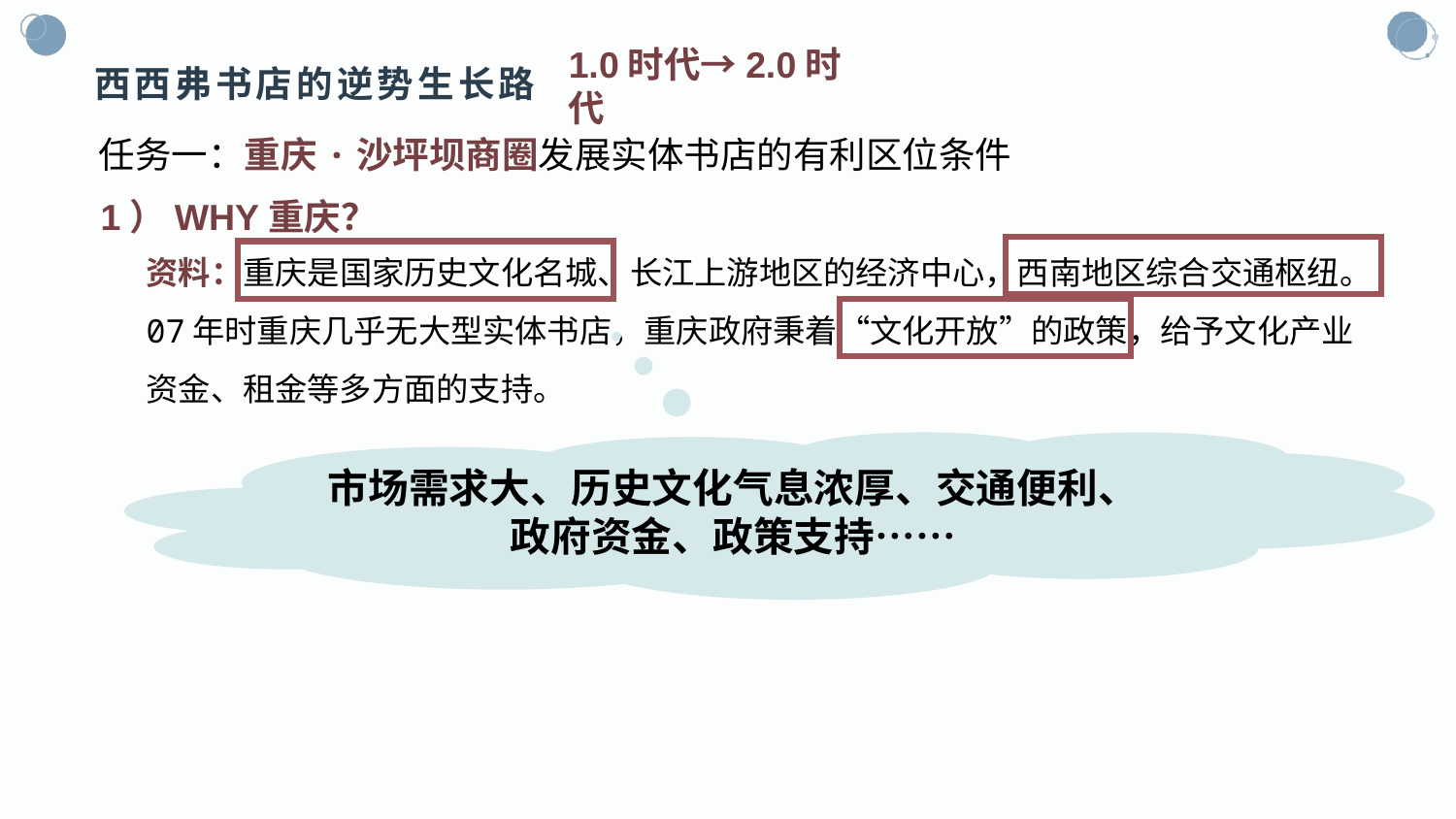

# 西西弗书店的逆势生长路
1.0时代→2.0时代
任务一：重庆·沙坪坝商圈发展实体书店的有利区位条件
1）WHY重庆？

资料：重庆是国家历史文化名城、长江上游地区的经济中心，西南地区综合交通枢纽。
07年时重庆几乎无大型实体书店，重庆政府秉着“文化开放”的政策，给予文化产业资金、租金等多方面的支持。

市场需求大、历史文化气息浓厚、交通便利、
政府资金、政策支持……